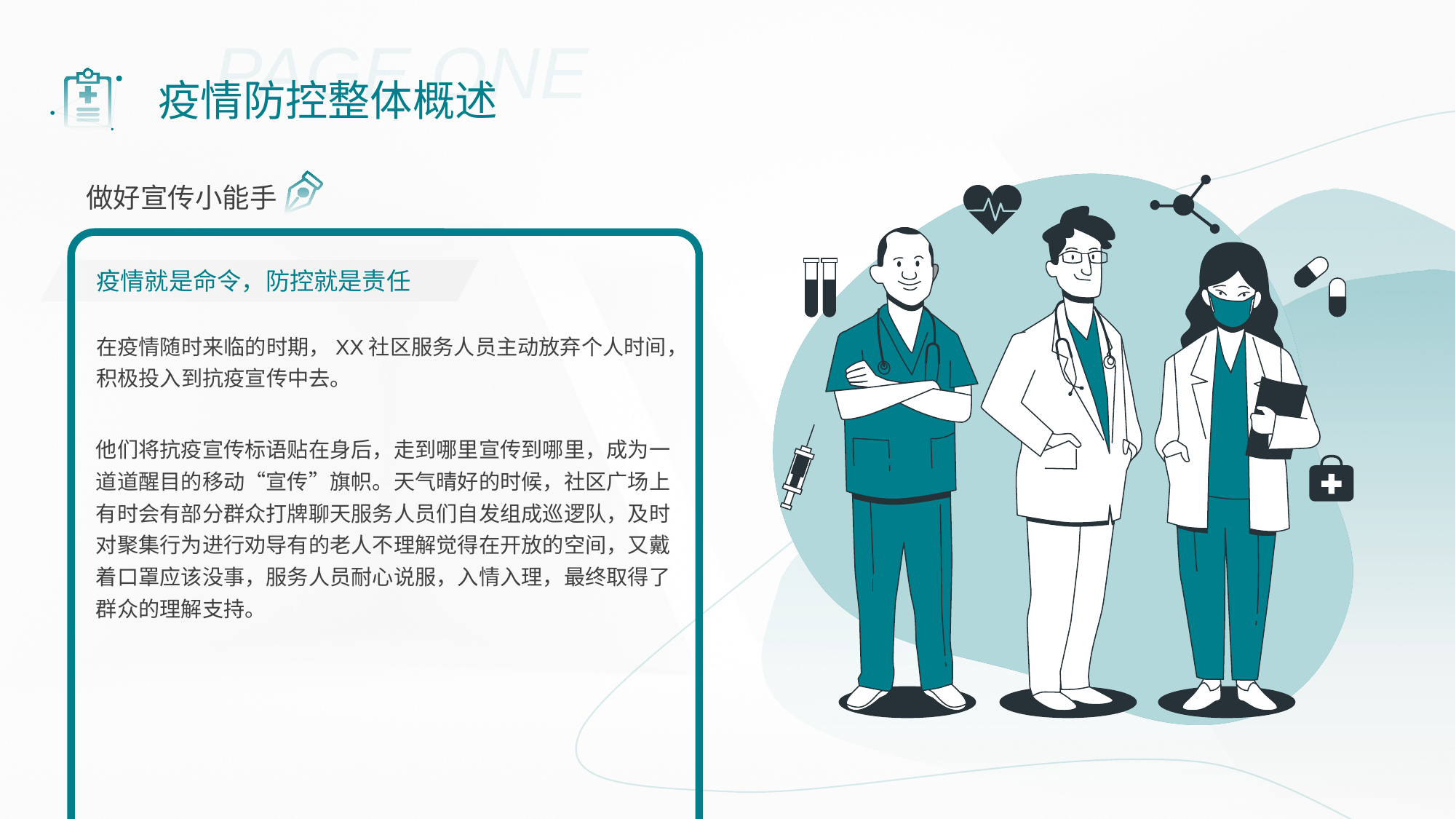

PAGE ONE
疫情防控整体概述

做好宣传小能手

疫情就是命令，防控就是责任

在疫情随时来临的时期，XX社区服务人员主动放弃个人时间，积极投入到抗疫宣传中去。
他们将抗疫宣传标语贴在身后，走到哪里宣传到哪里，成为一道道醒目的移动“宣传”旗帜。天气晴好的时候，社区广场上有时会有部分群众打牌聊天服务人员们自发组成巡逻队，及时对聚集行为进行劝导有的老人不理解觉得在开放的空间，又戴着口罩应该没事，服务人员耐心说服，入情入理，最终取得了群众的理解支持。